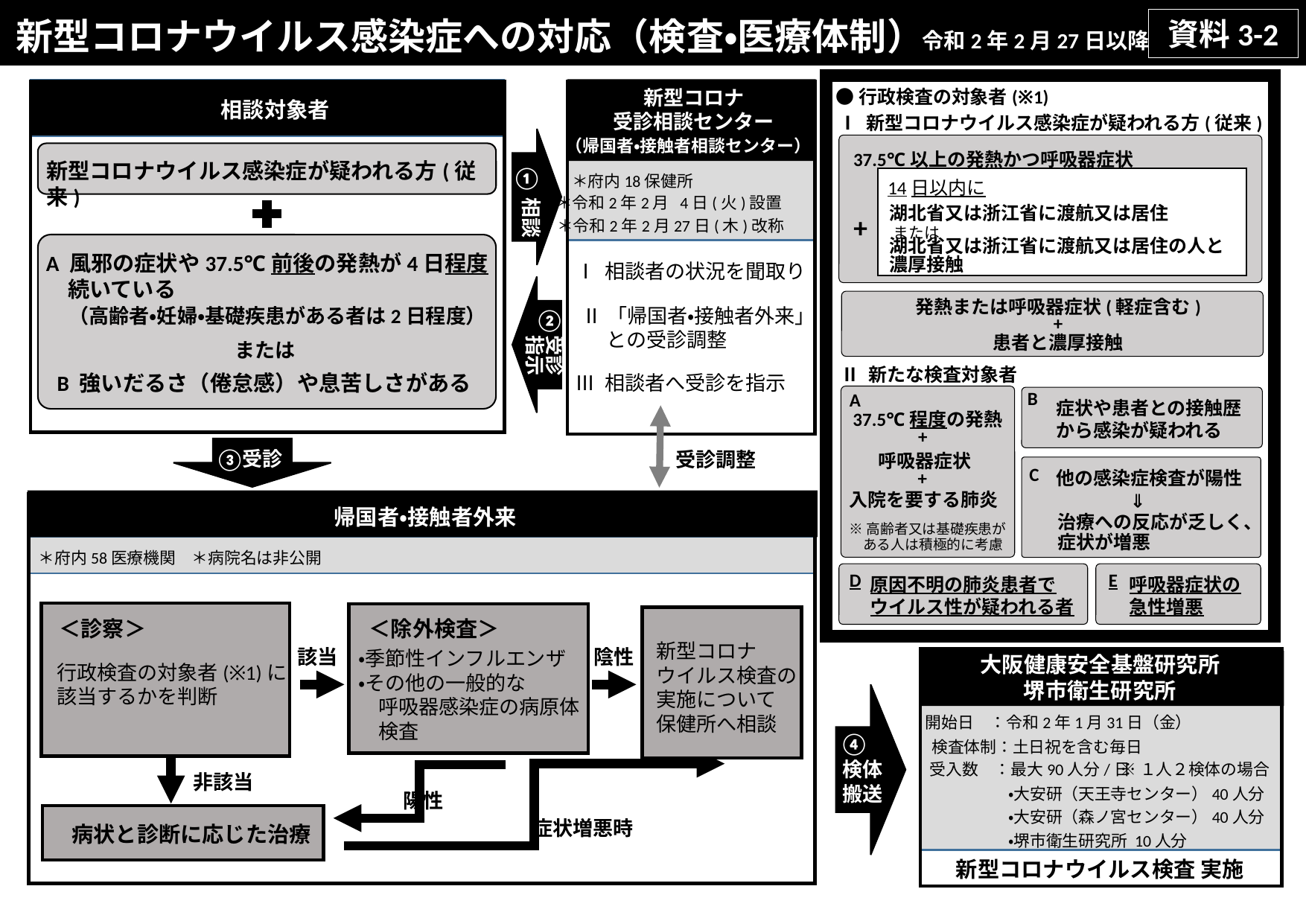

新型コロナウイルス感染症への対応（検査・医療体制）
資料3-2
令和2年2月27日以降

新型コロナ
受診相談センター
●行政検査の対象者(※1)

相談対象者
Ⅰ 新型コロナウイルス感染症が疑われる方(従来)
37.5℃以上の発熱かつ呼吸器症状
（帰国者・接触者相談センター）

新型コロナウイルス感染症が疑われる方(従来)
14日以内に
①

＊府内18保健所

湖北省又は浙江省に渡航又は居住
相談
＊令和2年2月  4日(火)設置
または

+
＊令和2年2月27日(木)改称
湖北省又は浙江省に渡航又は居住の人と
濃厚接触

A 風邪の症状や37.5℃前後の発熱が4日程度
　続いている
Ⅰ 相談者の状況を聞取り
発熱または呼吸器症状(軽症含む)

Ⅱ「帰国者・接触者外来」
　 との受診調整
（高齢者・妊婦・基礎疾患がある者は2日程度）
②
+

受診
指示
患者と濃厚接触
または
Ⅱ 新たな検査対象者
B 強いだるさ（倦怠感）や息苦しさがある
Ⅲ 相談者へ受診を指示
B
A

症状や患者との接触歴
から感染が疑われる
37.5℃程度の発熱
+

③
受診
受診調整
呼吸器症状

C
+
　他の感染症検査が陽性
⇒
入院を要する肺炎

帰国者・接触者外来
治療への反応が乏しく、
症状が増悪
※高齢者又は基礎疾患が
　ある人は積極的に考慮

＊府内58医療機関　＊病院名は非公開
D
E

原因不明の肺炎患者で
ウイルス性が疑われる者
呼吸器症状の
急性増悪

＜診察＞
＜除外検査＞
新型コロナ
ウイルス検査の
実施について
保健所へ相談
該当
陰性
・季節性インフルエンザ
・その他の一般的な
　呼吸器感染症の病原体
　検査
大阪健康安全基盤研究所
堺市衛生研究所

行政検査の対象者(※1)に
該当するかを判断

開始日　：令和2年1月31日（金）
④
検査体制：土日祝を含む毎日

検体
搬送
※１人２検体の場合
受入数　：最大90人分/日
非該当
・大安研（天王寺センター）40人分
陽性
・大安研（森ノ宮センター）40人分

症状増悪時
病状と診断に応じた治療
・堺市衛生研究所 10人分
新型コロナウイルス検査 実施